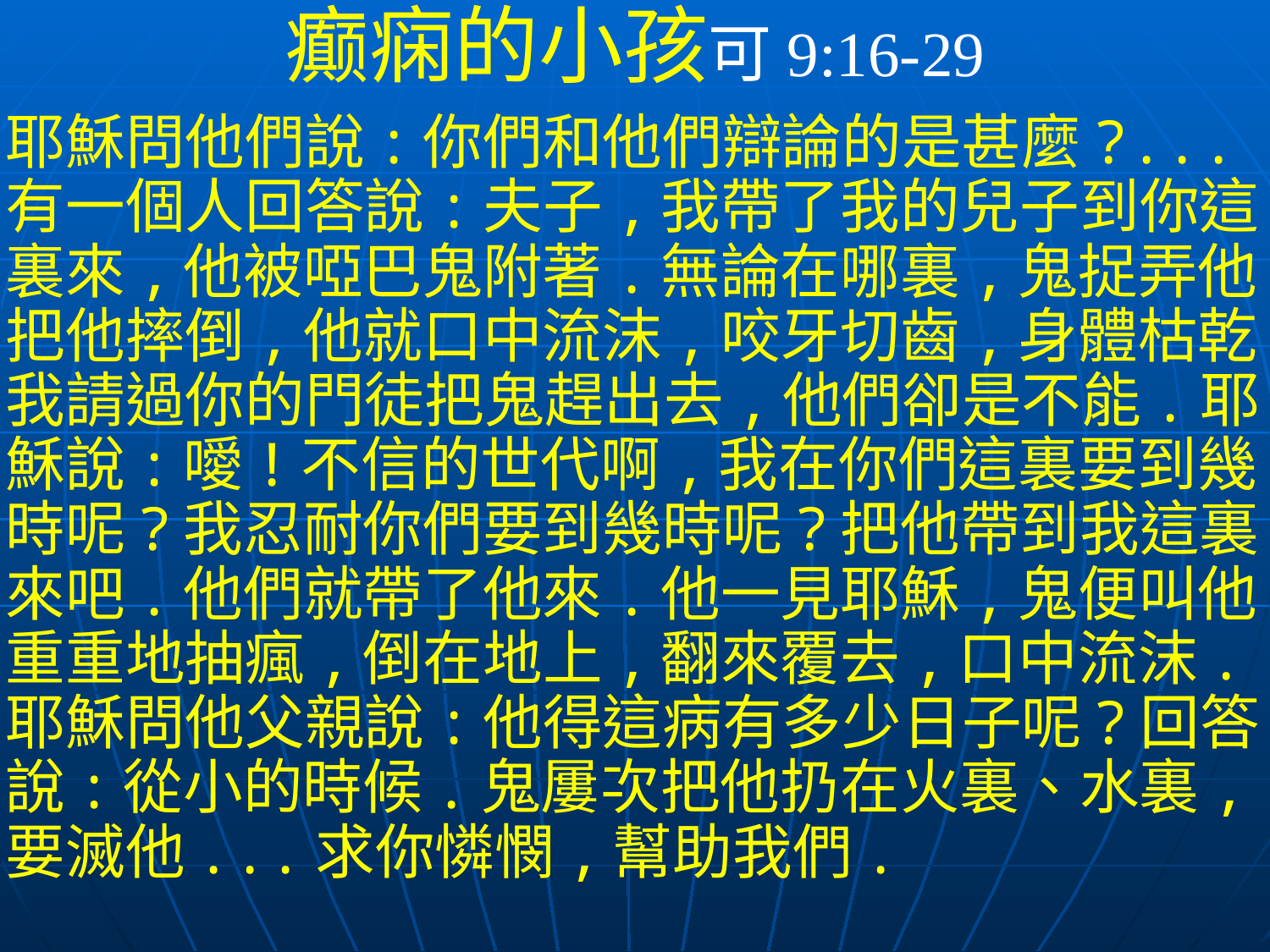

癫痫的小孩可9:16-29
耶穌問他們說:你們和他們辯論的是甚麼?...有一個人回答說:夫子,我帶了我的兒子到你這裏來,他被啞巴鬼附著.無論在哪裏,鬼捉弄他,把他摔倒,他就口中流沫,咬牙切齒,身體枯乾.我請過你的門徒把鬼趕出去,他們卻是不能.耶穌說:噯!不信的世代啊,我在你們這裏要到幾時呢?我忍耐你們要到幾時呢?把他帶到我這裏來吧.他們就帶了他來.他一見耶穌,鬼便叫他重重地抽瘋,倒在地上,翻來覆去,口中流沫.耶穌問他父親說:他得這病有多少日子呢?回答說:從小的時候.鬼屢次把他扔在火裏、水裏,要滅他...求你憐憫,幫助我們.